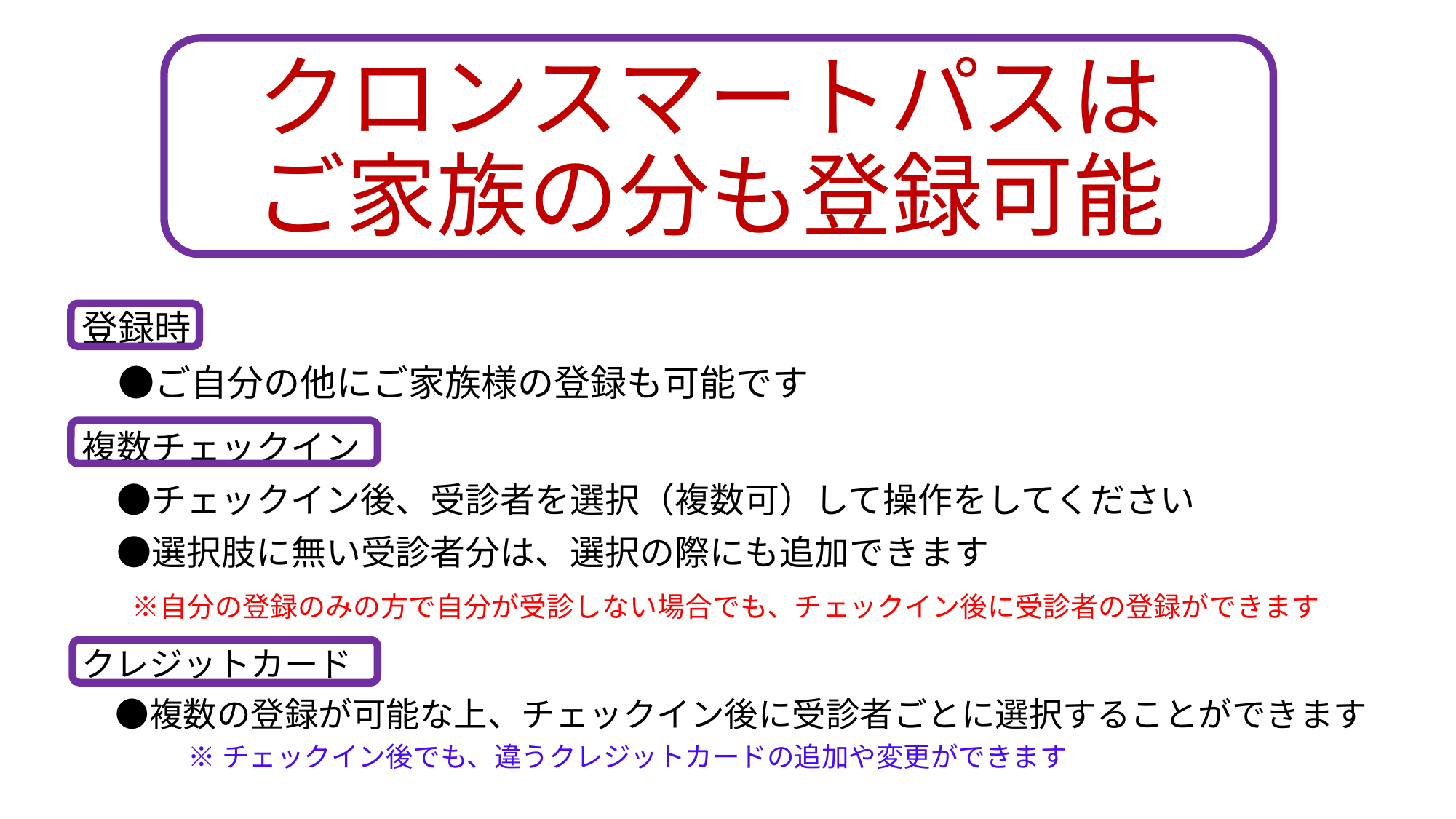

# クロンスマートパスは ご家族の分も登録可能

登録時
　●ご自分の他にご家族様の登録も可能です

複数チェックイン
　●チェックイン後、受診者を選択（複数可）して操作をしてください
　●選択肢に無い受診者分は、選択の際にも追加できます
　  ※自分の登録のみの方で自分が受診しない場合でも、チェックイン後に受診者の登録ができます

クレジットカード
　●複数の登録が可能な上、チェックイン後に受診者ごとに選択することができます
※チェックイン後でも、違うクレジットカードの追加や変更ができます